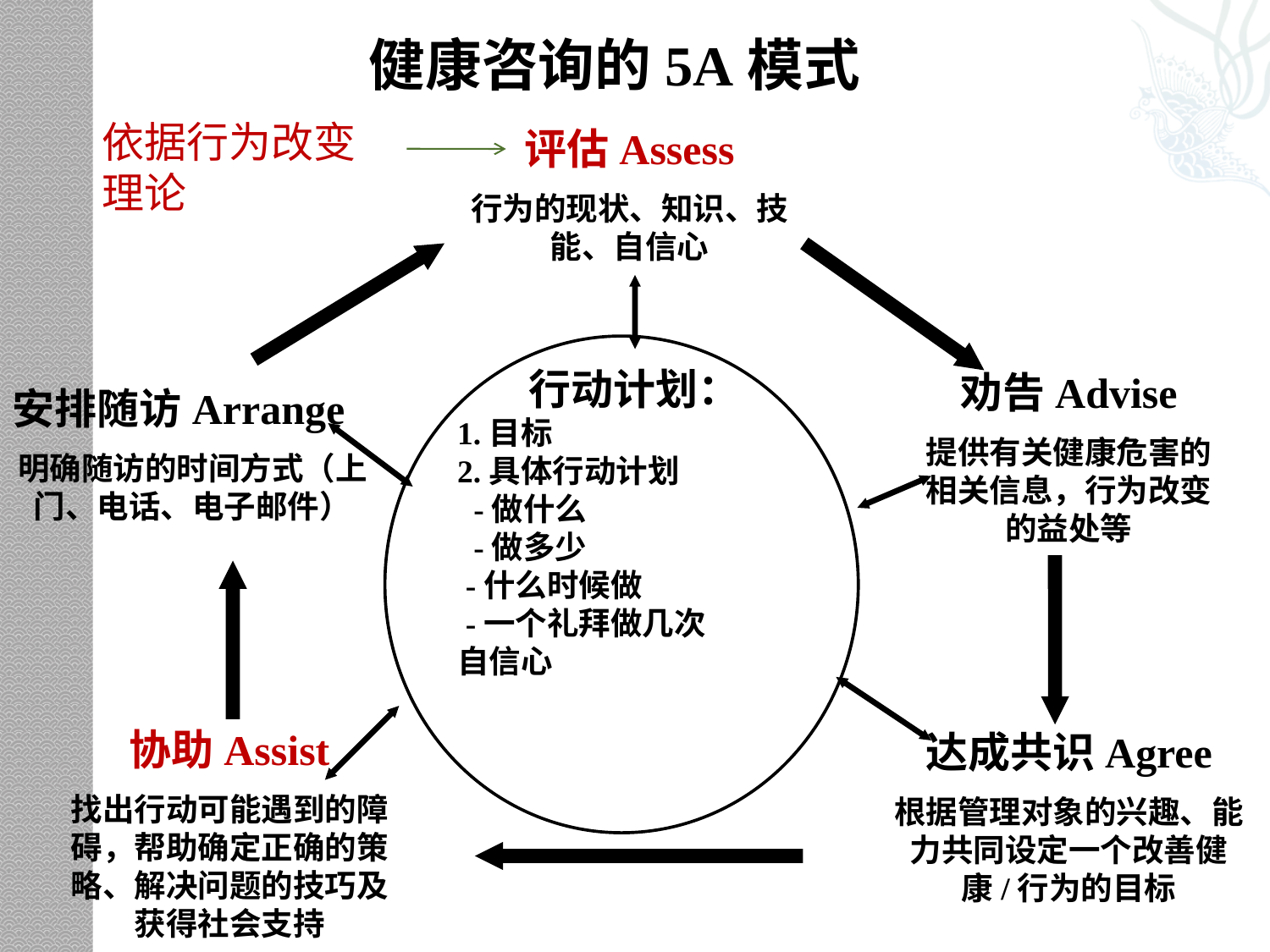

健康咨询的5A模式
依据行为改变理论
评估Assess
行为的现状、知识、技能、自信心

行动计划：
1.目标
2.具体行动计划
  -做什么
  -做多少
 -什么时候做
 -一个礼拜做几次
自信心

劝告Advise
提供有关健康危害的相关信息，行为改变的益处等
安排随访Arrange
明确随访的时间方式（上门、电话、电子邮件）

协助Assist
找出行动可能遇到的障碍，帮助确定正确的策略、解决问题的技巧及获得社会支持
达成共识Agree
根据管理对象的兴趣、能力共同设定一个改善健康/行为的目标